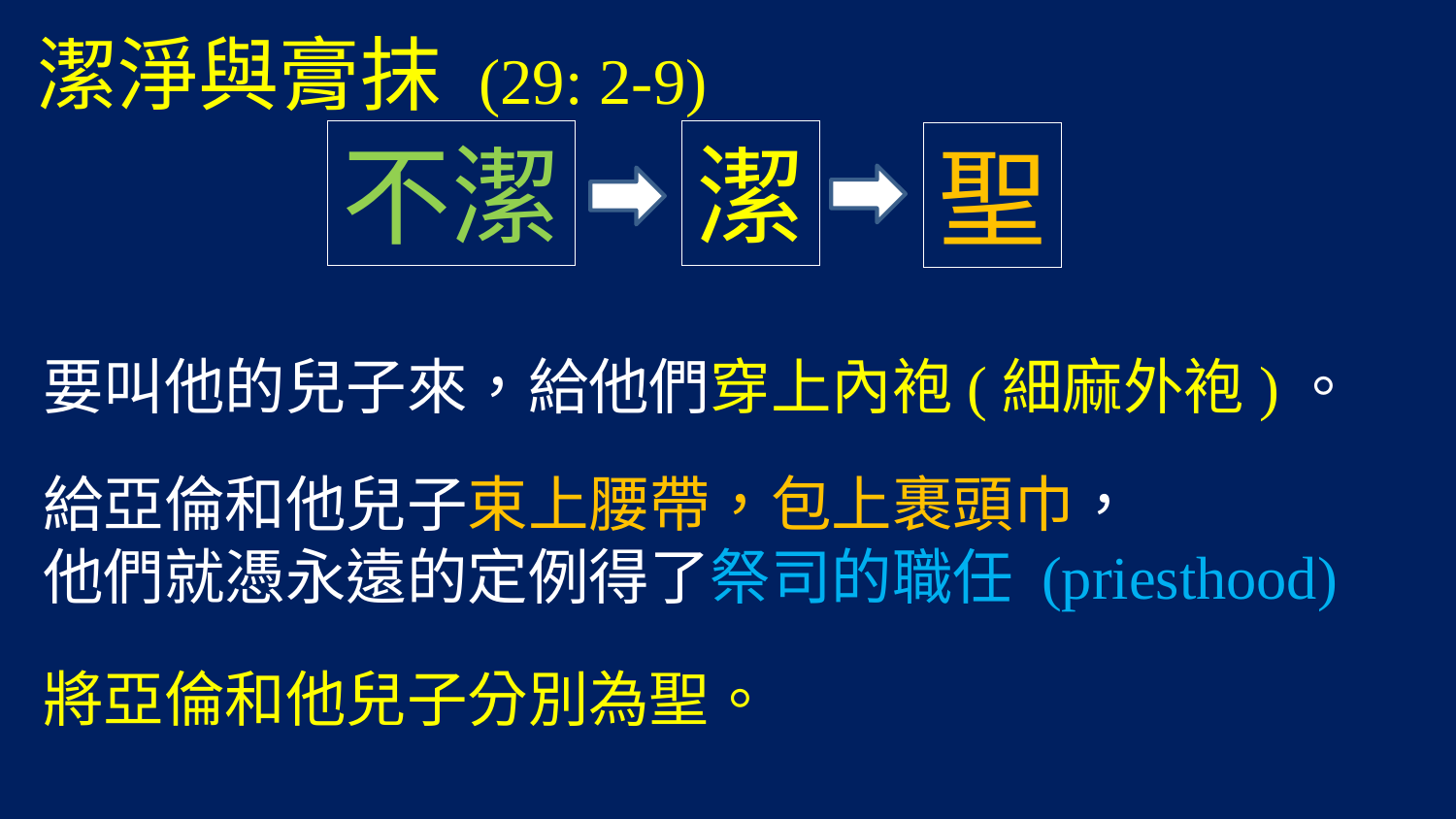

潔淨與膏抹 (29: 2-9)
不潔
潔
聖

要叫他的兒子來，給他們穿上內袍(細麻外袍)。

給亞倫和他兒子束上腰帶，包上裹頭巾，
他們就憑永遠的定例得了祭司的職任 (priesthood)

將亞倫和他兒子分別為聖。